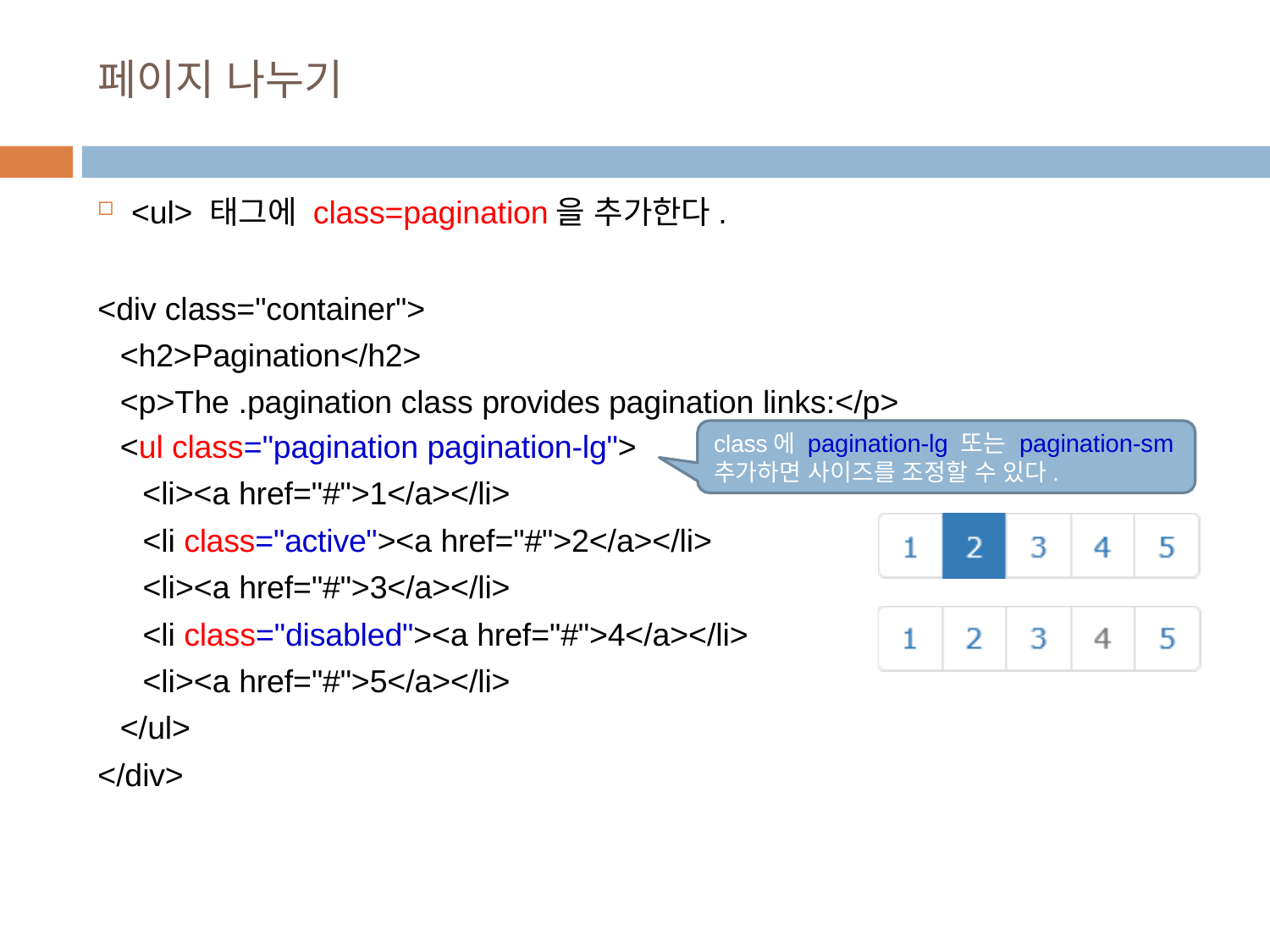

# 페이지 나누기
<ul> 태그에 class=pagination을 추가한다.

<div class="container">
<h2>Pagination</h2>
<p>The .pagination class provides pagination links:</p>
<ul class="pagination pagination-lg">
<li><a href="#">1</a></li>

class에 pagination-lg 또는 pagination-sm
추가하면 사이즈를 조정할 수 있다.
<li class="active"><a href="#">2</a></li>
<li><a href="#">3</a></li>
<li class="disabled"><a href="#">4</a></li>
<li><a href="#">5</a></li>
</ul>
</div>